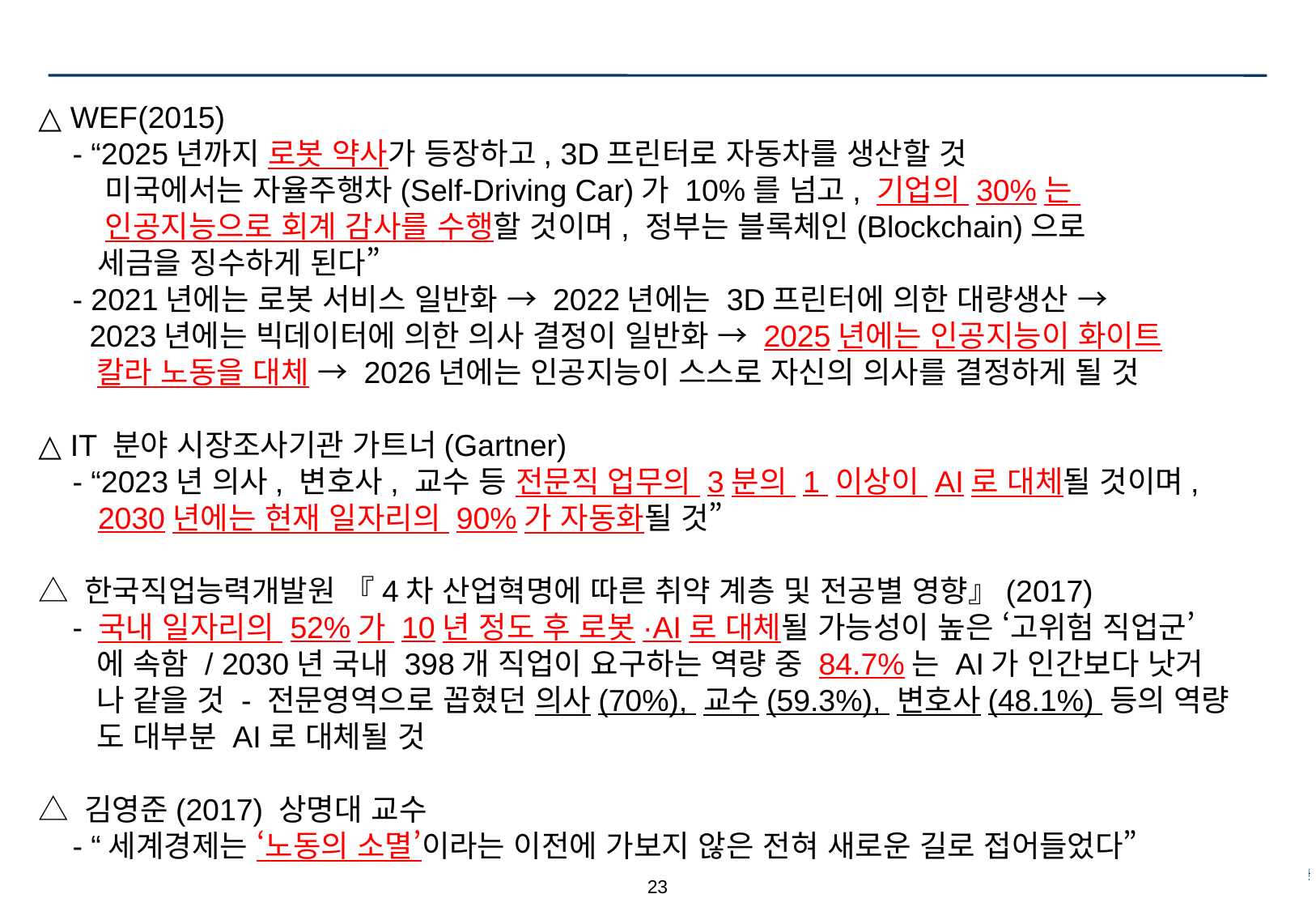

△ WEF(2015)
    - “2025년까지 로봇 약사가 등장하고, 3D프린터로 자동차를 생산할 것
       미국에서는 자율주행차(Self-Driving Car)가 10%를 넘고, 기업의 30%는
       인공지능으로 회계 감사를 수행할 것이며, 정부는 블록체인(Blockchain)으로
       세금을 징수하게 된다”
    - 2021년에는 로봇 서비스 일반화 → 2022년에는 3D프린터에 의한 대량생산 →
      2023년에는 빅데이터에 의한 의사 결정이 일반화 → 2025년에는 인공지능이 화이트
      칼라 노동을 대체 → 2026년에는 인공지능이 스스로 자신의 의사를 결정하게 될 것

△ IT 분야 시장조사기관 가트너(Gartner)
    - “2023년 의사, 변호사, 교수 등 전문직 업무의 3분의 1 이상이 AI로 대체될 것이며,
       2030년에는 현재 일자리의 90%가 자동화될 것”

△ 한국직업능력개발원 『4차 산업혁명에 따른 취약 계층 및 전공별 영향』(2017)
    - 국내 일자리의 52%가 10년 정도 후 로봇·AI로 대체될 가능성이 높은 ‘고위험 직업군’
      에 속함 / 2030년 국내 398개 직업이 요구하는 역량 중 84.7%는 AI가 인간보다 낫거
      나 같을 것 - 전문영역으로 꼽혔던 의사(70%), 교수(59.3%), 변호사(48.1%) 등의 역량
      도 대부분 AI로 대체될 것

△ 김영준(2017) 상명대 교수
    - “세계경제는 ‘노동의 소멸’이라는 이전에 가보지 않은 전혀 새로운 길로 접어들었다”